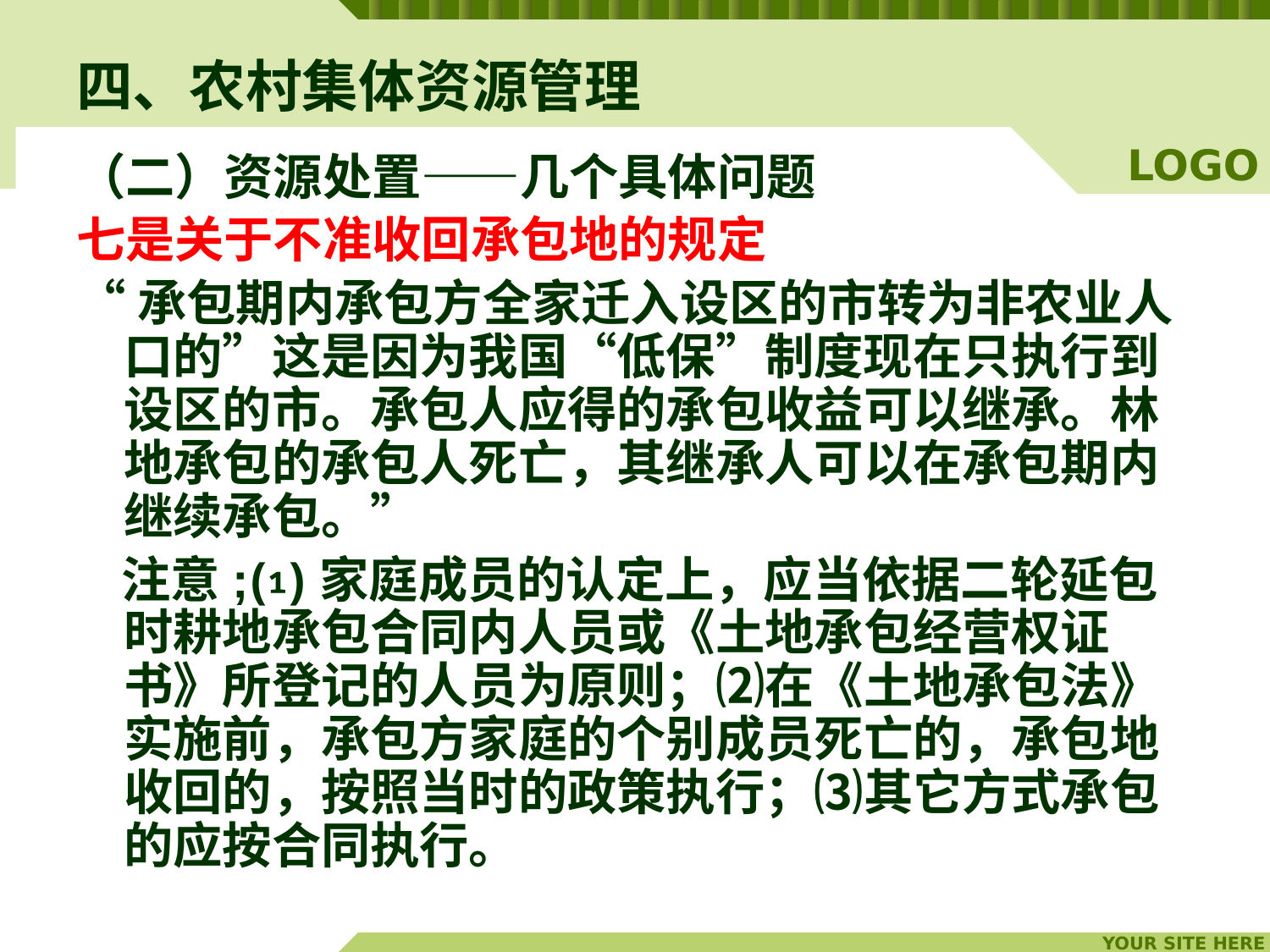

# 四、农村集体资源管理
（二）资源处置——几个具体问题
七是关于不准收回承包地的规定
“承包期内承包方全家迁入设区的市转为非农业人口的”这是因为我国“低保”制度现在只执行到设区的市。承包人应得的承包收益可以继承。林地承包的承包人死亡，其继承人可以在承包期内继续承包。”
   注意;⑴家庭成员的认定上，应当依据二轮延包时耕地承包合同内人员或《土地承包经营权证书》所登记的人员为原则；⑵在《土地承包法》实施前，承包方家庭的个别成员死亡的，承包地收回的，按照当时的政策执行；⑶其它方式承包的应按合同执行。